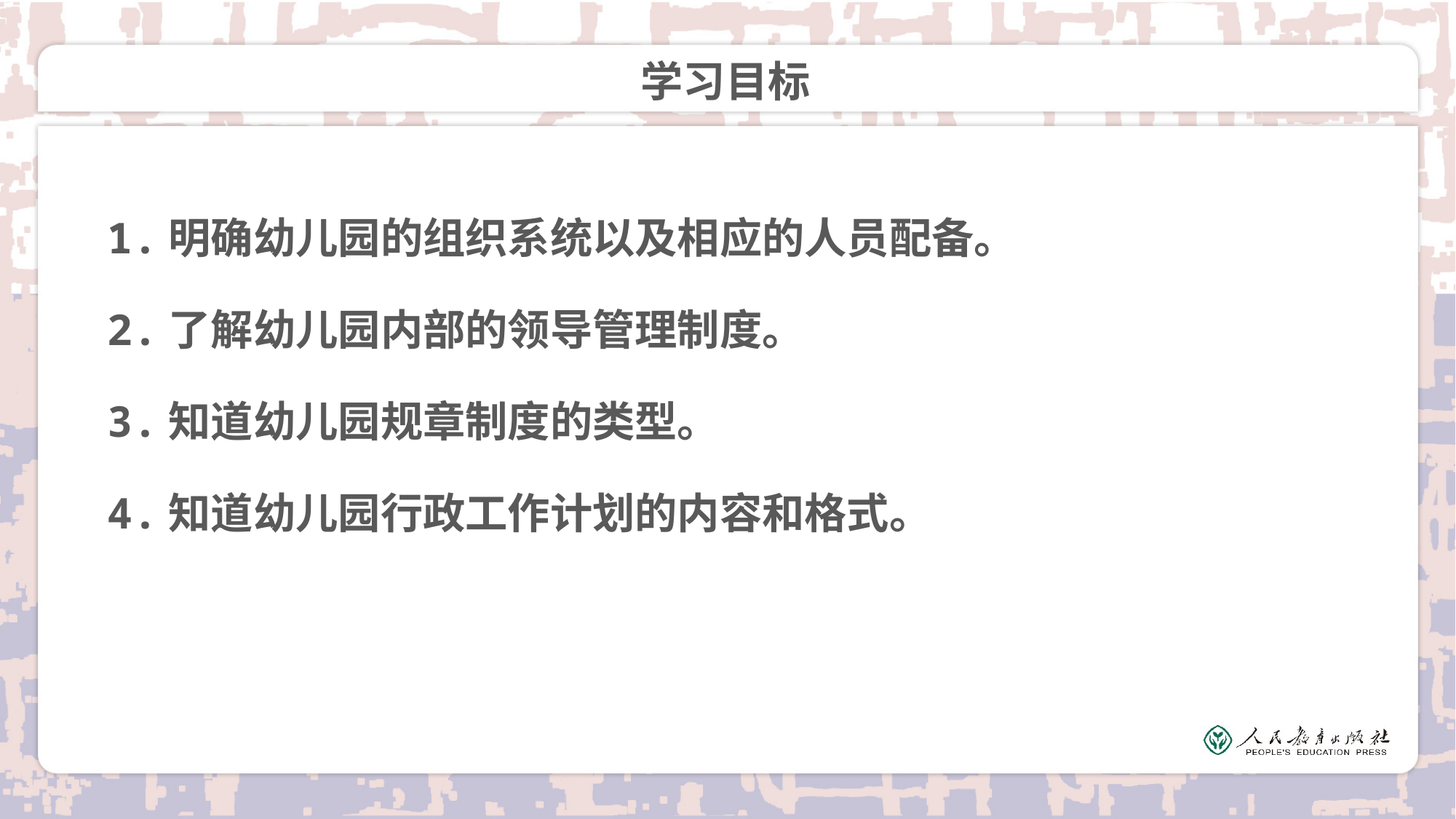

# 学习目标
1.明确幼儿园的组织系统以及相应的人员配备。
2.了解幼儿园内部的领导管理制度。
3.知道幼儿园规章制度的类型。
4.知道幼儿园行政工作计划的内容和格式。